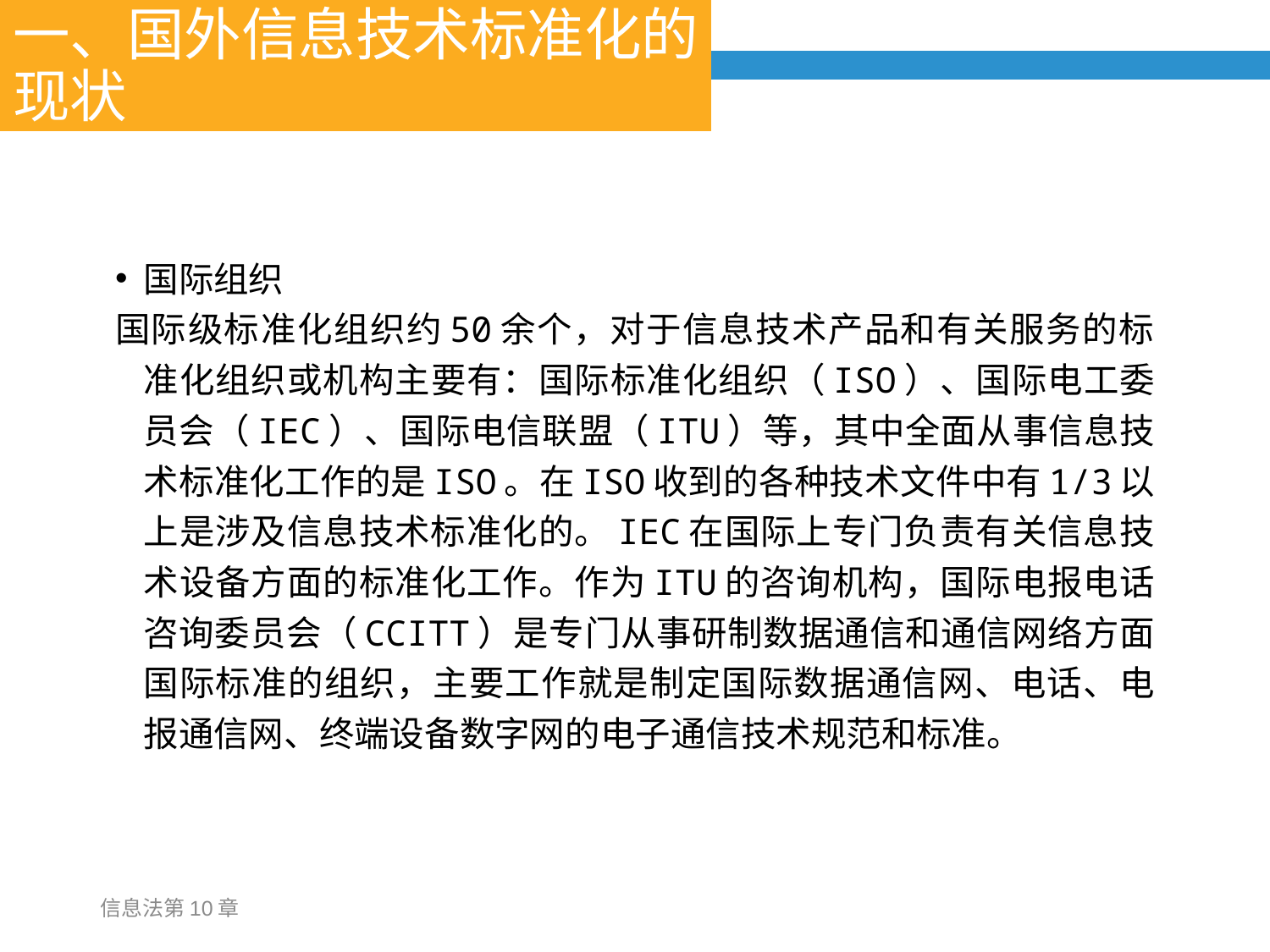

# 一、国外信息技术标准化的现状
国际组织
国际级标准化组织约50余个，对于信息技术产品和有关服务的标准化组织或机构主要有：国际标准化组织（ISO）、国际电工委员会（IEC）、国际电信联盟（ITU）等，其中全面从事信息技术标准化工作的是ISO。在ISO收到的各种技术文件中有1/3以上是涉及信息技术标准化的。IEC在国际上专门负责有关信息技术设备方面的标准化工作。作为ITU的咨询机构，国际电报电话咨询委员会（CCITT）是专门从事研制数据通信和通信网络方面国际标准的组织，主要工作就是制定国际数据通信网、电话、电报通信网、终端设备数字网的电子通信技术规范和标准。

信息法第10章